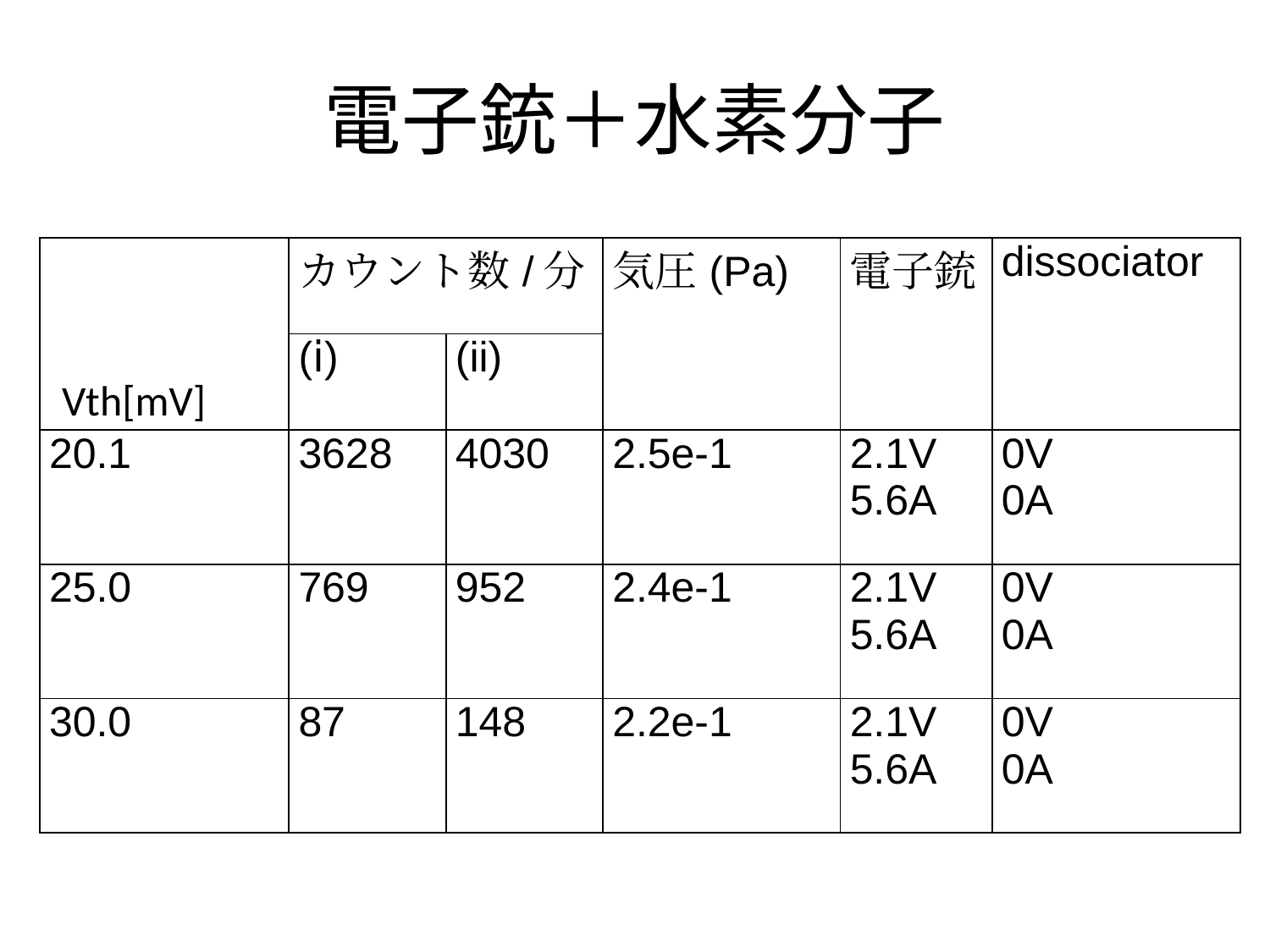

# 電子銃＋水素分子
|  | カウント数/分 |  | 気圧(Pa) | 電子銃 | dissociator |
| --- | --- | --- | --- | --- | --- |
|  | (ⅰ) | (ii) |  |  |  |
| 20.1 | 3628 | 4030 | 2.5e-1 | 2.1V 5.6A | 0V 0A |
| 25.0 | 769 | 952 | 2.4e-1 | 2.1V 5.6A | 0V 0A |
| 30.0 | 87 | 148 | 2.2e-1 | 2.1V 5.6A | 0V 0A |
Vth[mV]